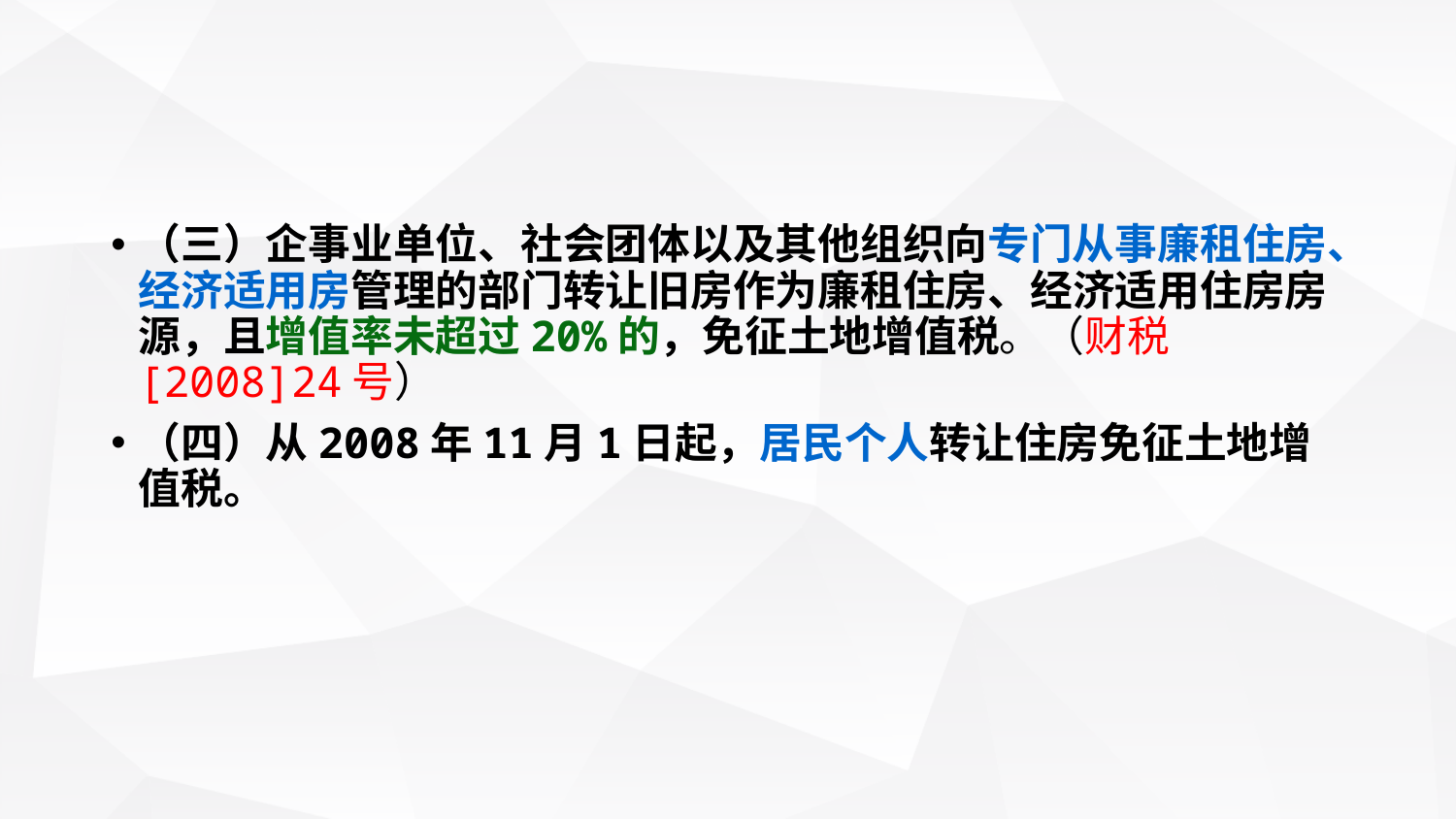

（三）企事业单位、社会团体以及其他组织向专门从事廉租住房、经济适用房管理的部门转让旧房作为廉租住房、经济适用住房房源，且增值率未超过20%的，免征土地增值税。（财税[2008]24号）
（四）从2008年11月1日起，居民个人转让住房免征土地增值税。